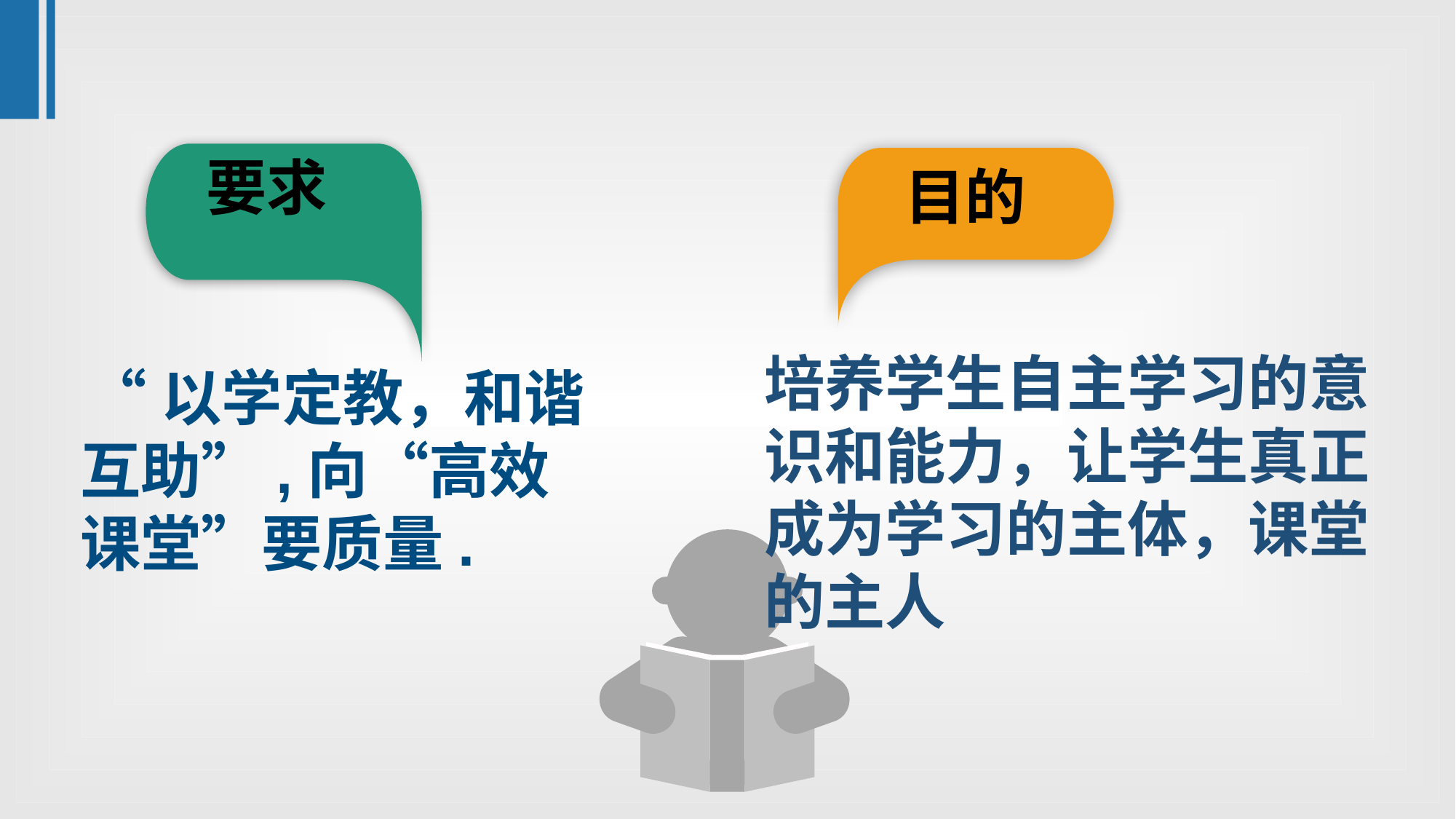

要求

目的

培养学生自主学习的意
识和能力，让学生真正
成为学习的主体，课堂
的主人

 “以学定教，和谐互助”,向“高效课堂”要质量.